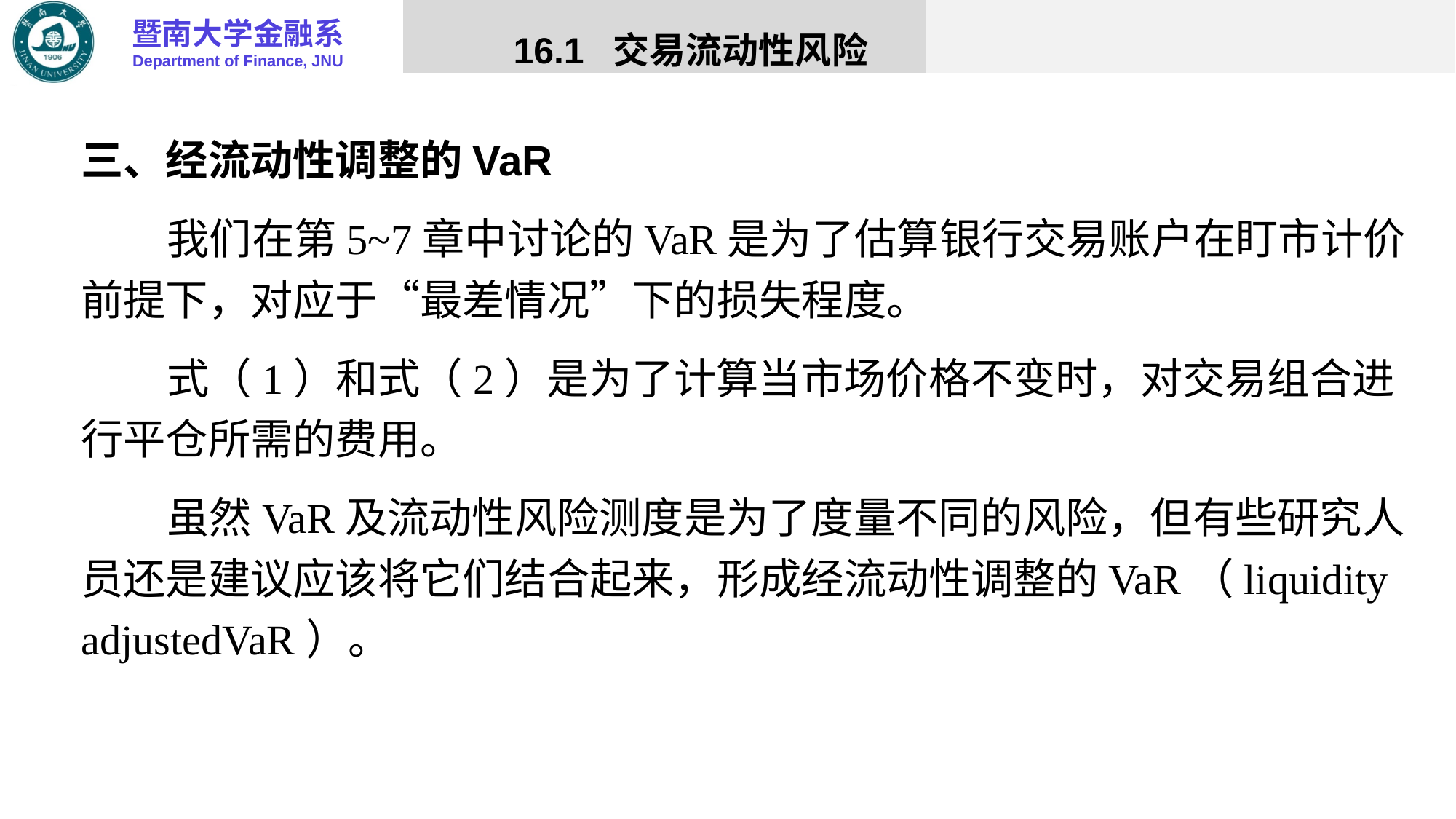

16.1  交易流动性风险
三、经流动性调整的VaR
我们在第5~7章中讨论的VaR是为了估算银行交易账户在盯市计价前提下，对应于“最差情况”下的损失程度。
式（1）和式（2）是为了计算当市场价格不变时，对交易组合进行平仓所需的费用。
虽然VaR及流动性风险测度是为了度量不同的风险，但有些研究人员还是建议应该将它们结合起来，形成经流动性调整的VaR（liquidity adjustedVaR）。